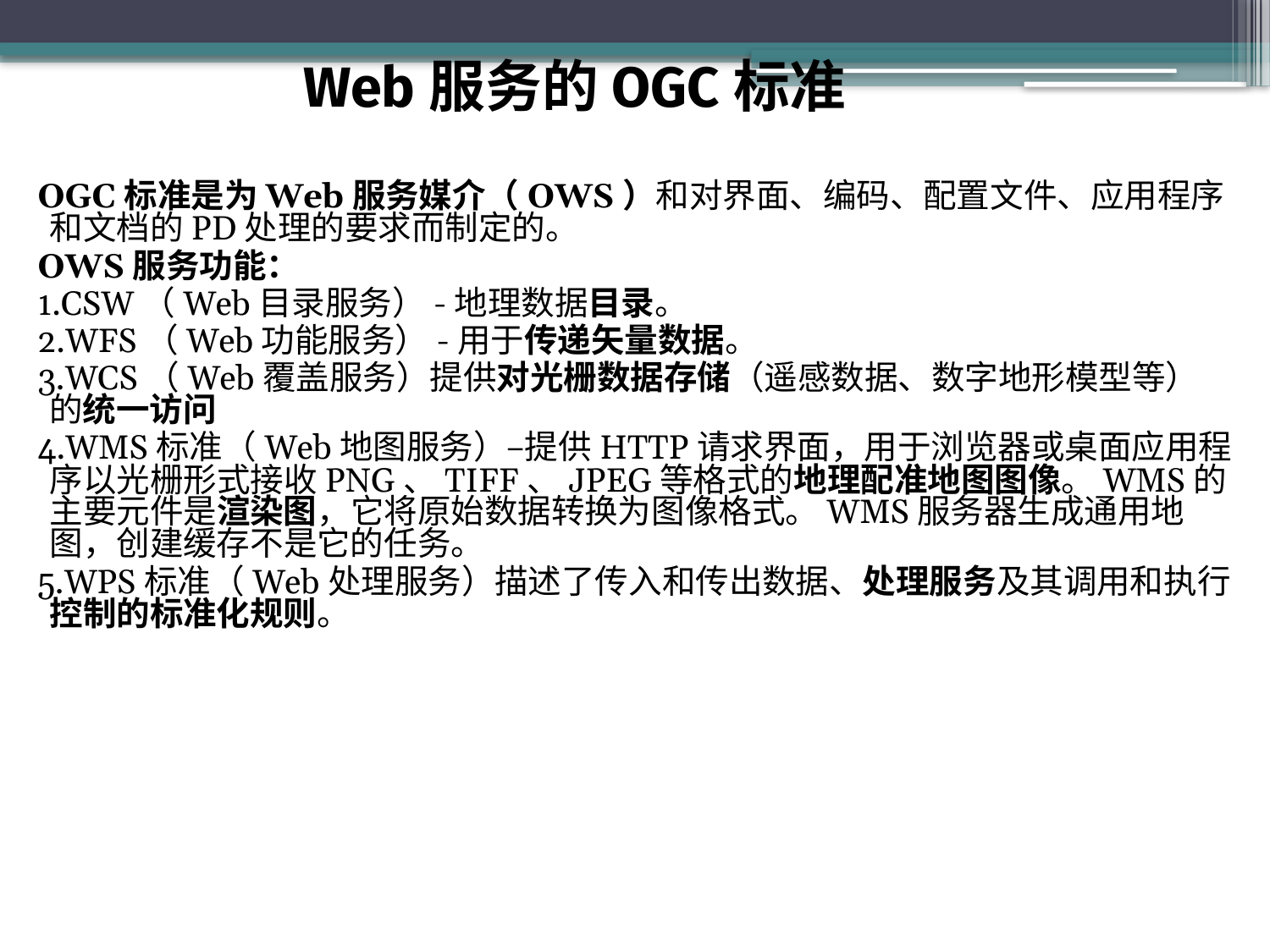

# Web服务的OGC标准
OGC标准是为Web服务媒介（OWS）和对界面、编码、配置文件、应用程序和文档的PD处理的要求而制定的。
OWS服务功能：
1.CSW（Web目录服务）-地理数据目录。
2.WFS（Web功能服务）-用于传递矢量数据。
3.WCS（Web覆盖服务）提供对光栅数据存储（遥感数据、数字地形模型等）的统一访问
4.WMS标准（Web地图服务）–提供HTTP请求界面，用于浏览器或桌面应用程序以光栅形式接收PNG、TIFF、JPEG等格式的地理配准地图图像。WMS的主要元件是渲染图，它将原始数据转换为图像格式。WMS服务器生成通用地图，创建缓存不是它的任务。
5.WPS标准（Web处理服务）描述了传入和传出数据、处理服务及其调用和执行控制的标准化规则。